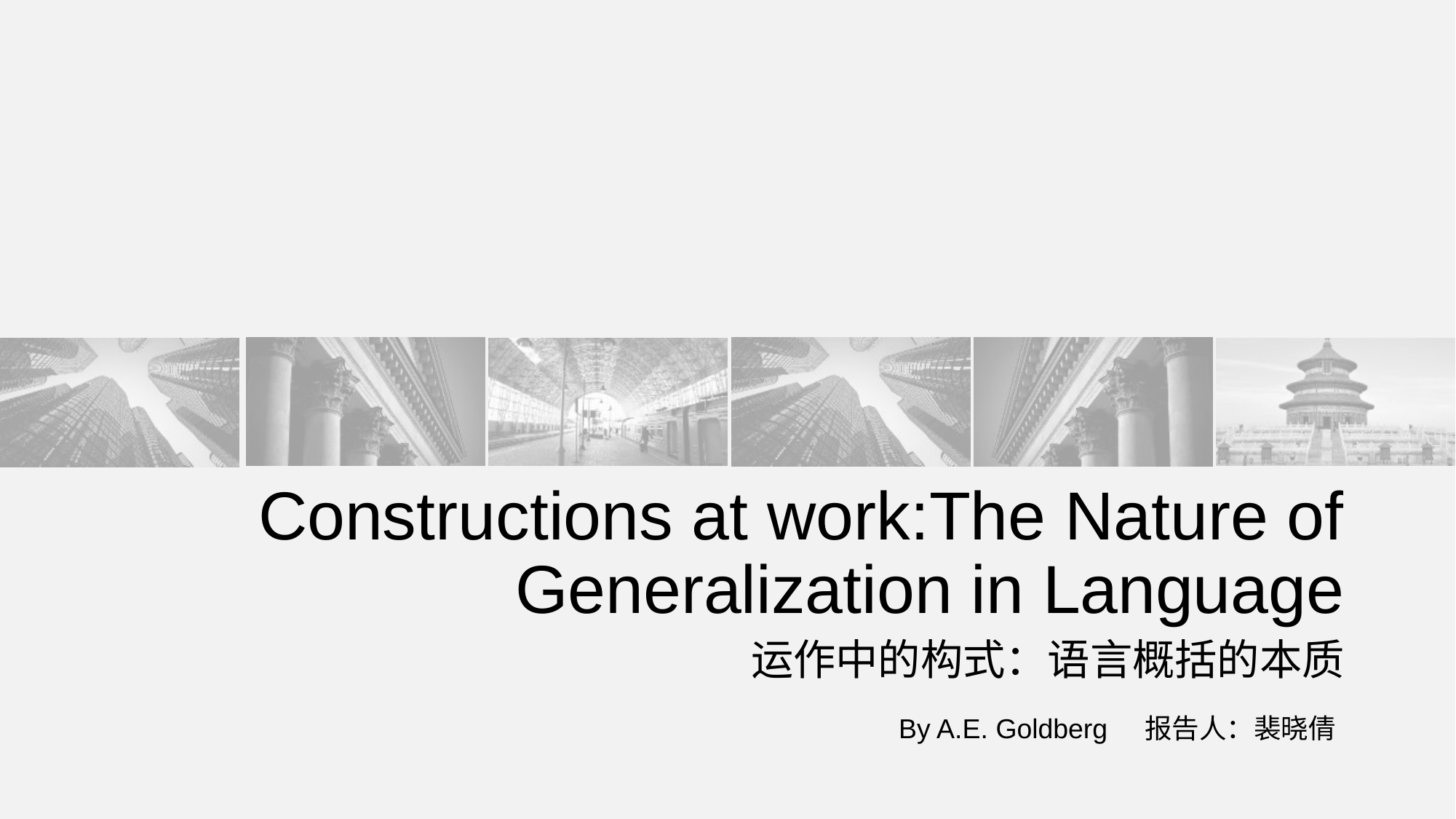

# Constructions at work:The Nature of Generalization in Language
运作中的构式：语言概括的本质
By A.E. Goldberg    报告人：裴晓倩